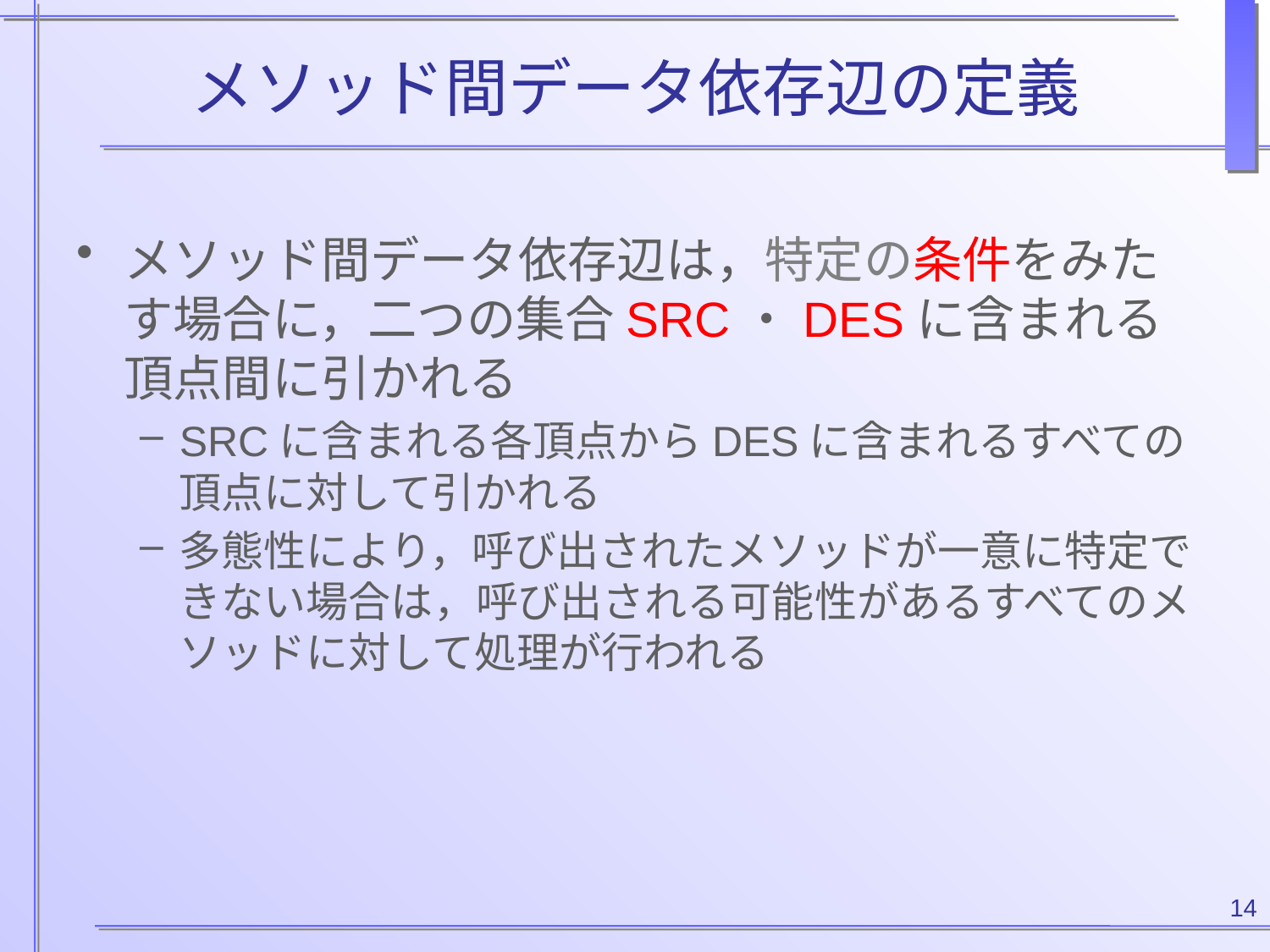

# メソッド間データ依存辺の定義
メソッド間データ依存辺は，特定の条件をみたす場合に，二つの集合SRC・DESに含まれる頂点間に引かれる
SRCに含まれる各頂点からDESに含まれるすべての頂点に対して引かれる
多態性により，呼び出されたメソッドが一意に特定できない場合は，呼び出される可能性があるすべてのメソッドに対して処理が行われる
14